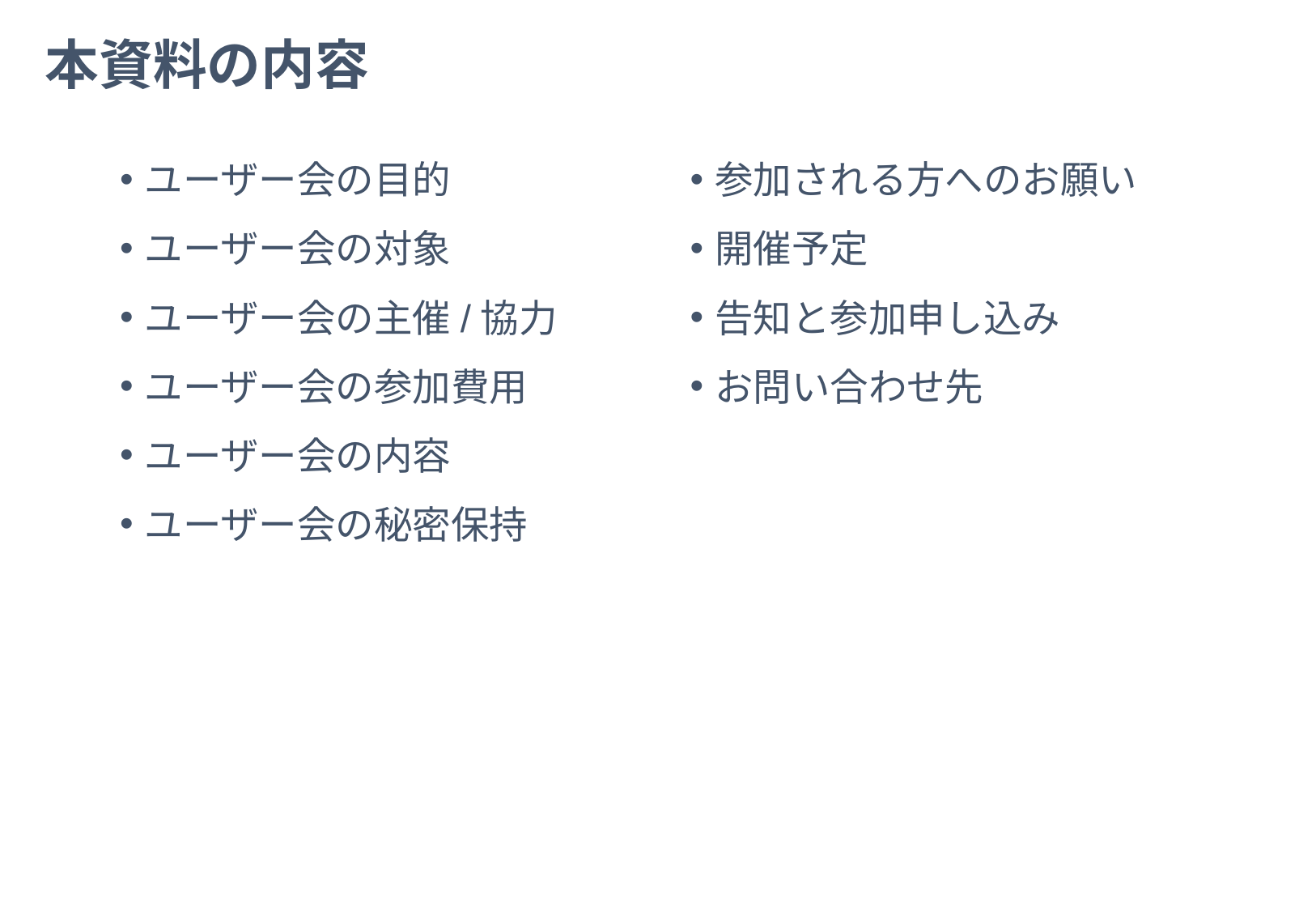

# 本資料の内容
ユーザー会の目的
ユーザー会の対象
ユーザー会の主催/協力
ユーザー会の参加費用
ユーザー会の内容
ユーザー会の秘密保持

参加される方へのお願い
開催予定
告知と参加申し込み
お問い合わせ先